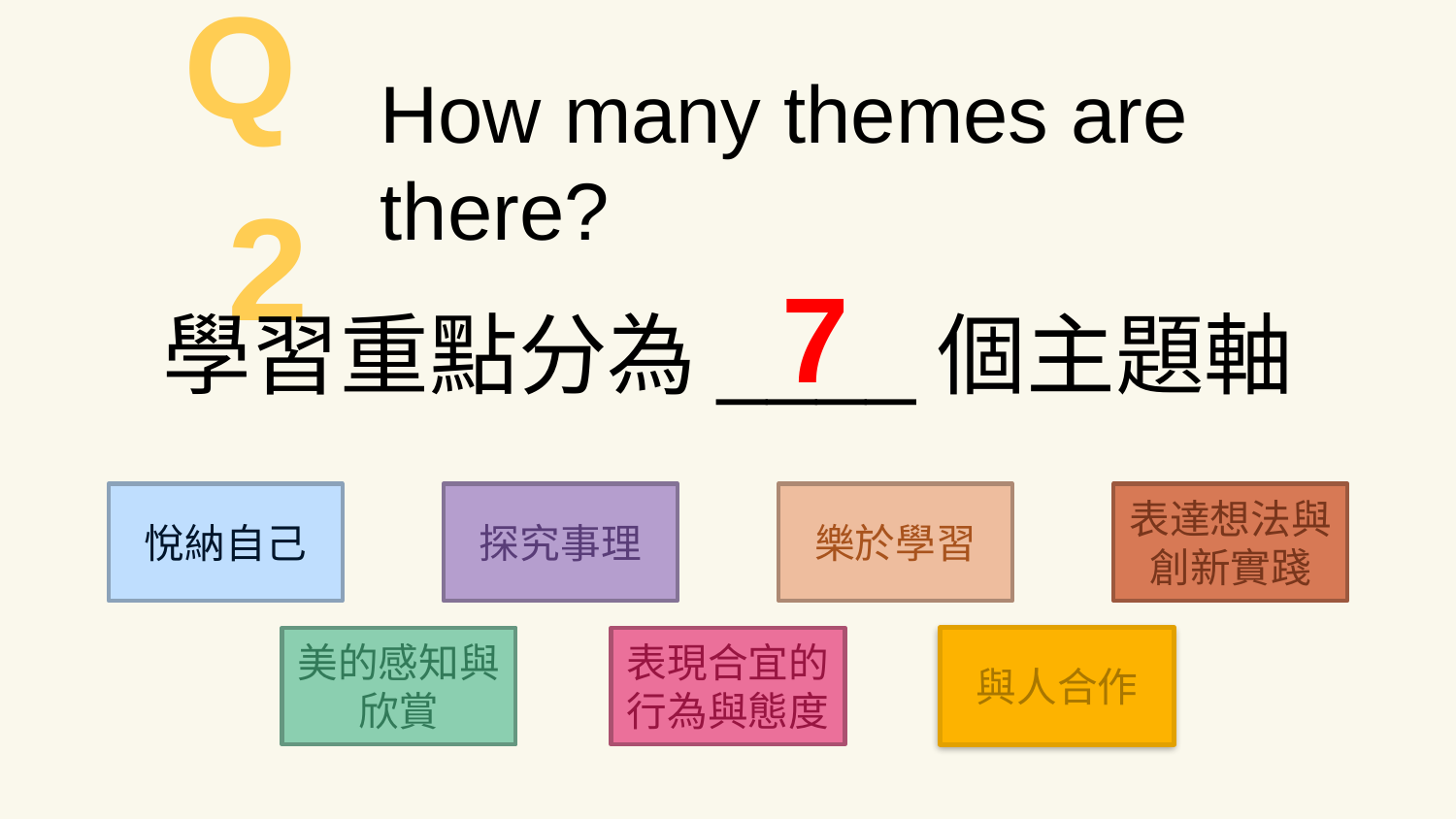

Q2
How many themes are there?
7
學習重點分為____個主題軸
悅納自己
探究事理
樂於學習
表達想法與創新實踐
美的感知與欣賞
表現合宜的行為與態度
與人合作